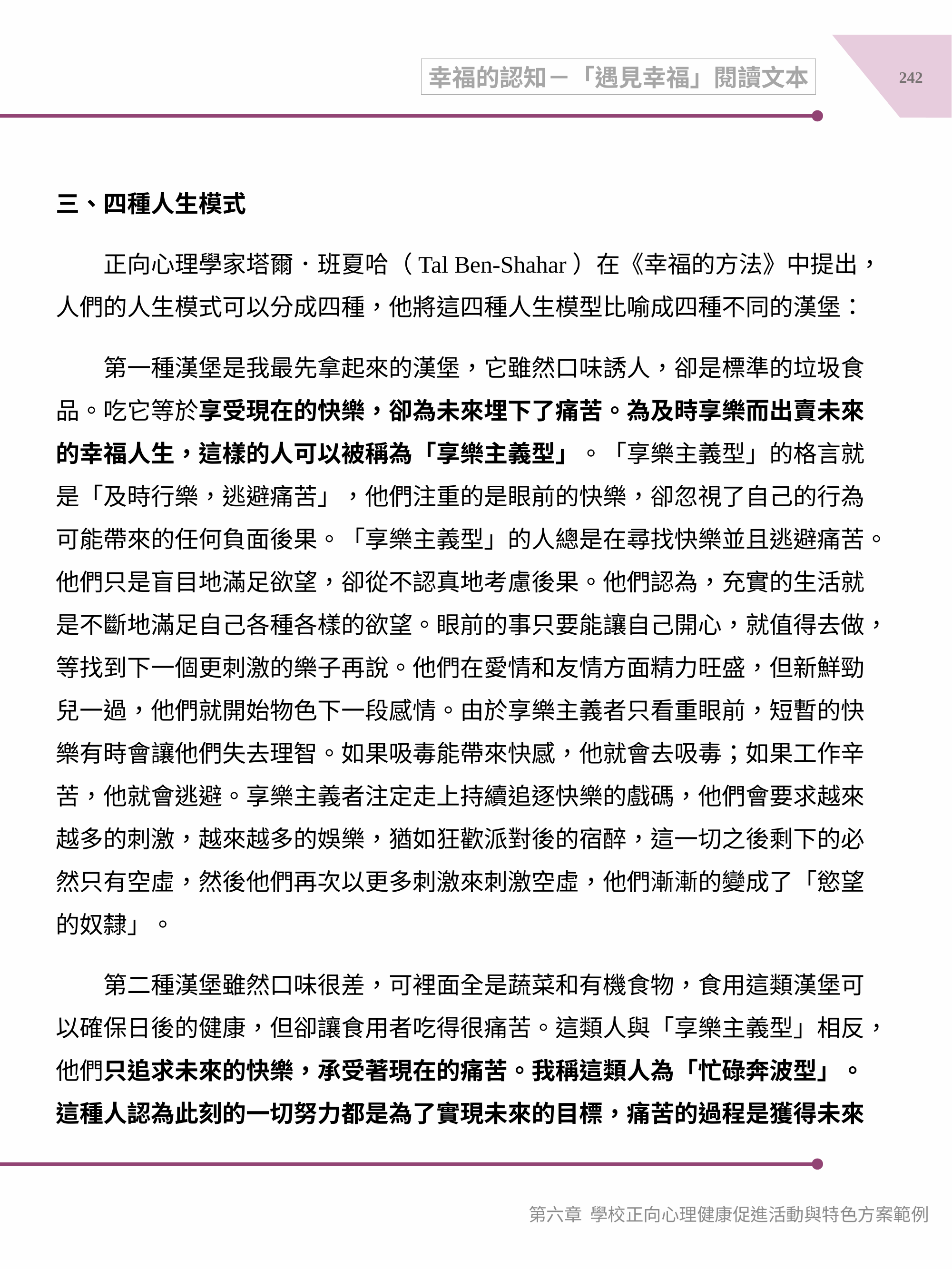

242
幸福的認知－「遇見幸福」閱讀文本
三、四種人生模式
　　正向心理學家塔爾．班夏哈（Tal Ben-Shahar）在《幸福的方法》中提出，人們的人生模式可以分成四種，他將這四種人生模型比喻成四種不同的漢堡：
　　第一種漢堡是我最先拿起來的漢堡，它雖然口味誘人，卻是標準的垃圾食品。吃它等於享受現在的快樂，卻為未來埋下了痛苦。為及時享樂而出賣未來的幸福人生，這樣的人可以被稱為「享樂主義型」。「享樂主義型」的格言就是「及時行樂，逃避痛苦」，他們注重的是眼前的快樂，卻忽視了自己的行為可能帶來的任何負面後果。「享樂主義型」的人總是在尋找快樂並且逃避痛苦。他們只是盲目地滿足欲望，卻從不認真地考慮後果。他們認為，充實的生活就是不斷地滿足自己各種各樣的欲望。眼前的事只要能讓自己開心，就值得去做，等找到下一個更刺激的樂子再說。他們在愛情和友情方面精力旺盛，但新鮮勁兒一過，他們就開始物色下一段感情。由於享樂主義者只看重眼前，短暫的快樂有時會讓他們失去理智。如果吸毒能帶來快感，他就會去吸毒；如果工作辛苦，他就會逃避。享樂主義者注定走上持續追逐快樂的戲碼，他們會要求越來越多的刺激，越來越多的娛樂，猶如狂歡派對後的宿醉，這一切之後剩下的必然只有空虛，然後他們再次以更多刺激來刺激空虛，他們漸漸的變成了「慾望的奴隸」。
　　第二種漢堡雖然口味很差，可裡面全是蔬菜和有機食物，食用這類漢堡可以確保日後的健康，但卻讓食用者吃得很痛苦。這類人與「享樂主義型」相反，他們只追求未來的快樂，承受著現在的痛苦。我稱這類人為「忙碌奔波型」。這種人認為此刻的一切努力都是為了實現未來的目標，痛苦的過程是獲得未來
第六章  學校正向心理健康促進活動與特色方案範例